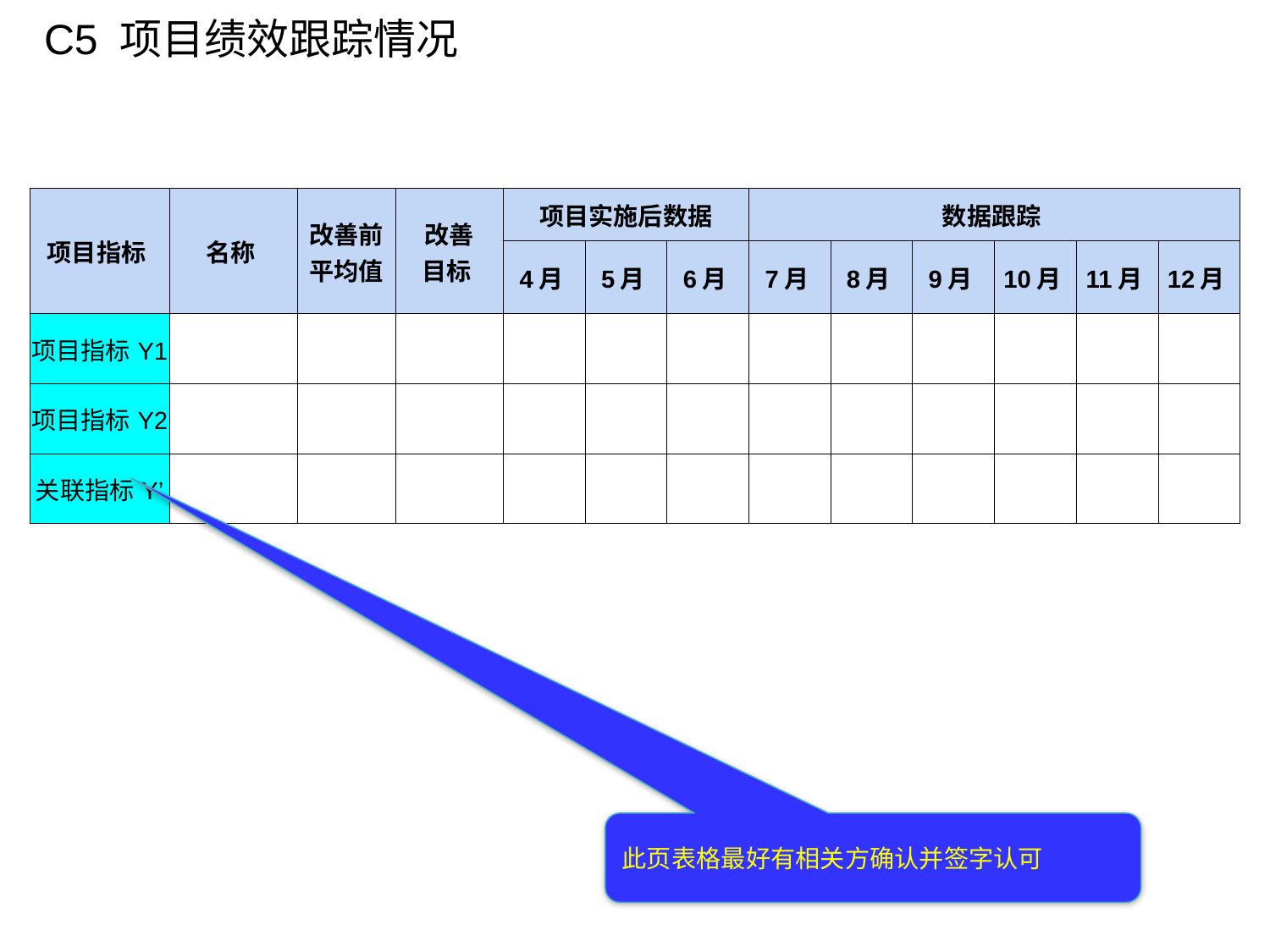

C5 项目绩效跟踪情况
| 项目指标 | 名称 | 改善前 平均值 | 改善 目标 | 项目实施后数据 |  |  | 数据跟踪 |  |  |  |  |  |
| --- | --- | --- | --- | --- | --- | --- | --- | --- | --- | --- | --- | --- |
|  |  |  |  | 4月 | 5月 | 6月 | 7月 | 8月 | 9月 | 10月 | 11月 | 12月 |
| 项目指标Y1 |  |  |  |  |  |  |  |  |  |  |  |  |
| 项目指标Y2 |  |  |  |  |  |  |  |  |  |  |  |  |
| 关联指标Y’ |  |  |  |  |  |  |  |  |  |  |  |  |
此页表格最好有相关方确认并签字认可